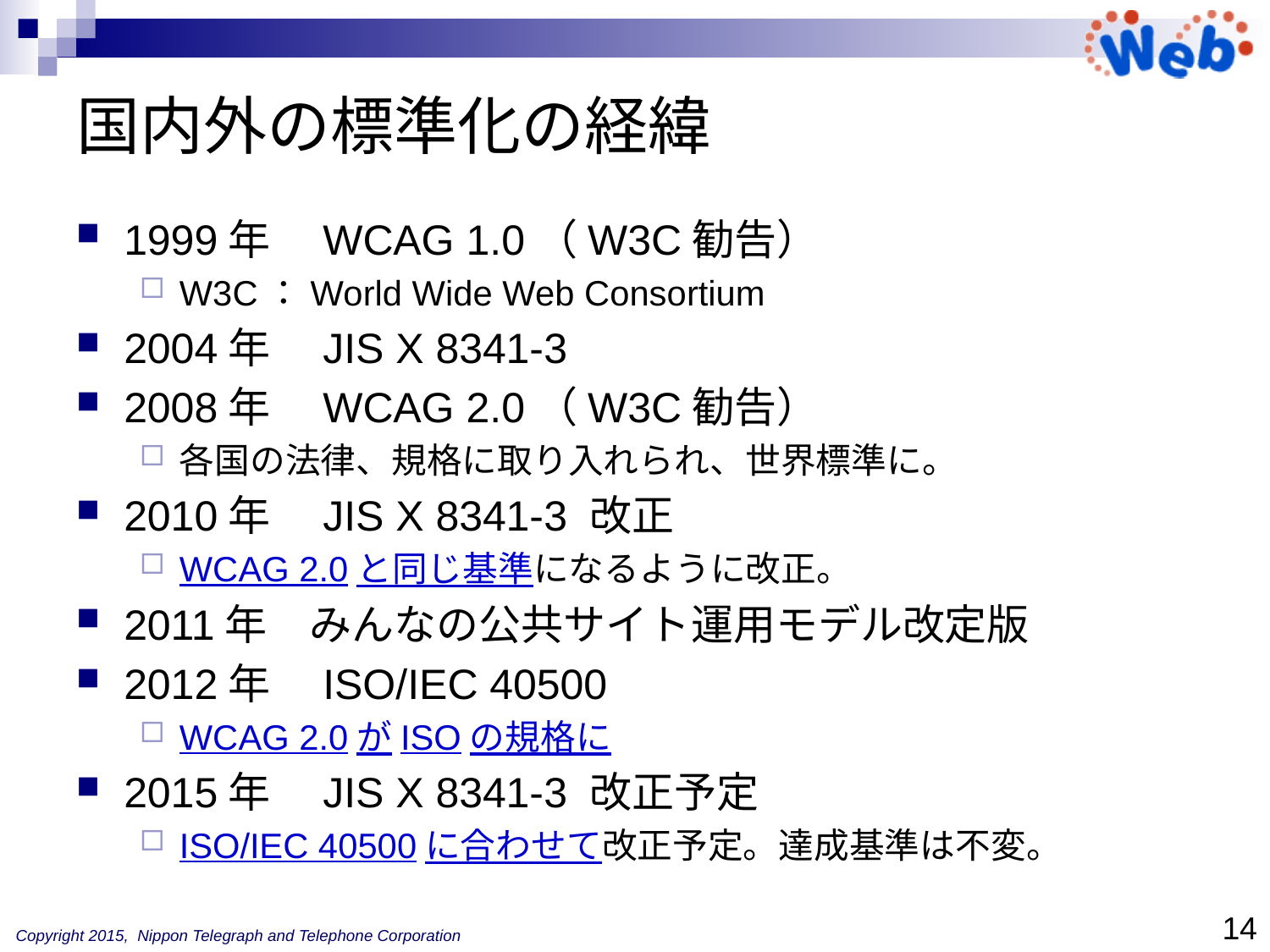

# 国内外の標準化の経緯
1999年　WCAG 1.0（W3C勧告）
W3C：World Wide Web Consortium
2004年　JIS X 8341-3
2008年　WCAG 2.0（W3C勧告）
各国の法律、規格に取り入れられ、世界標準に。
2010年　JIS X 8341-3 改正
WCAG 2.0と同じ基準になるように改正。
2011年　みんなの公共サイト運用モデル改定版
2012年　ISO/IEC 40500
WCAG 2.0がISOの規格に
2015年　JIS X 8341-3 改正予定
ISO/IEC 40500に合わせて改正予定。達成基準は不変。
14